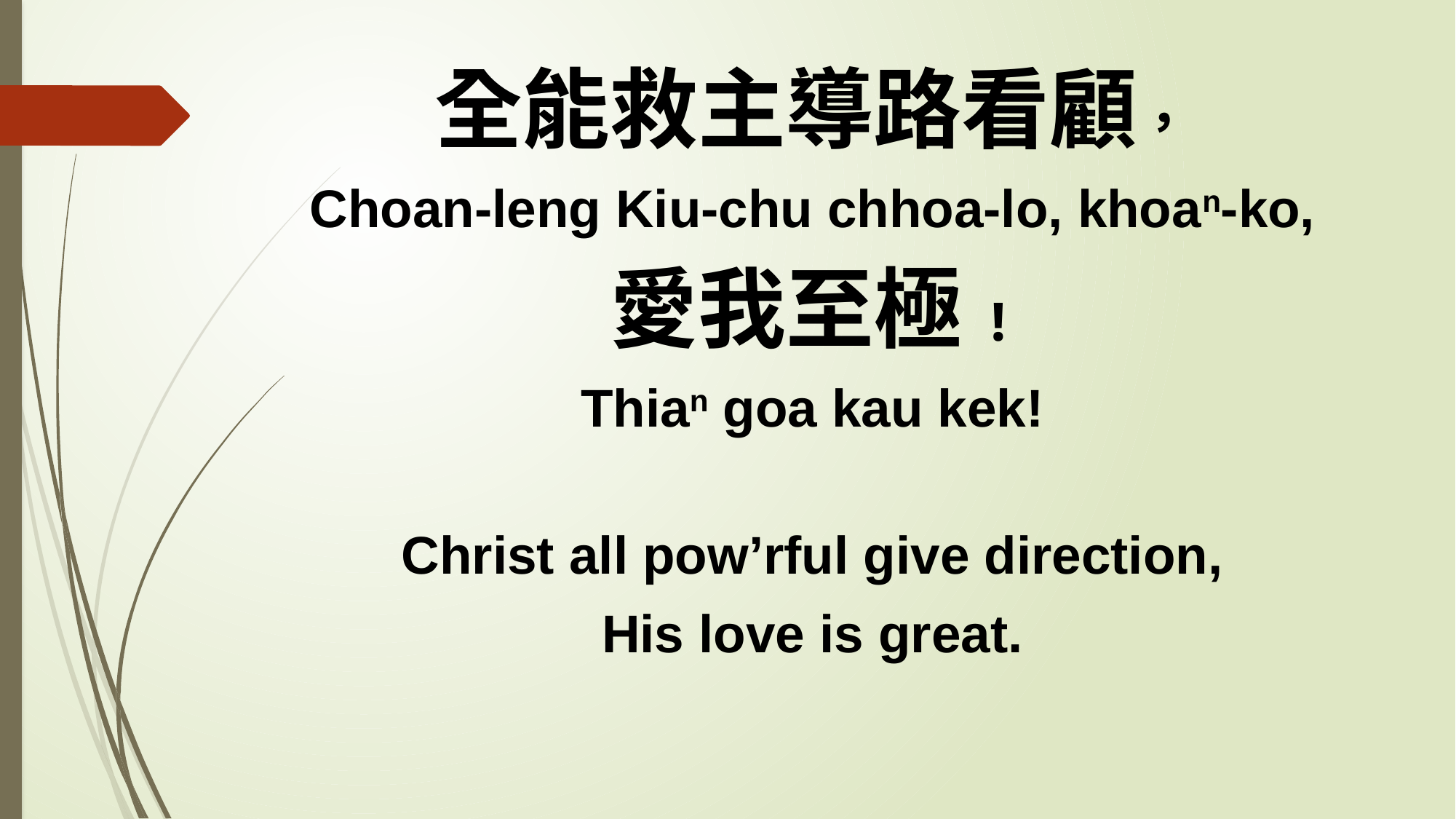

全能救主導路看顧，
 Choan-leng Kiu-chu chhoa-lo, khoan-ko,
愛我至極!
Thian goa kau kek!

Christ all pow’rful give direction,
His love is great.